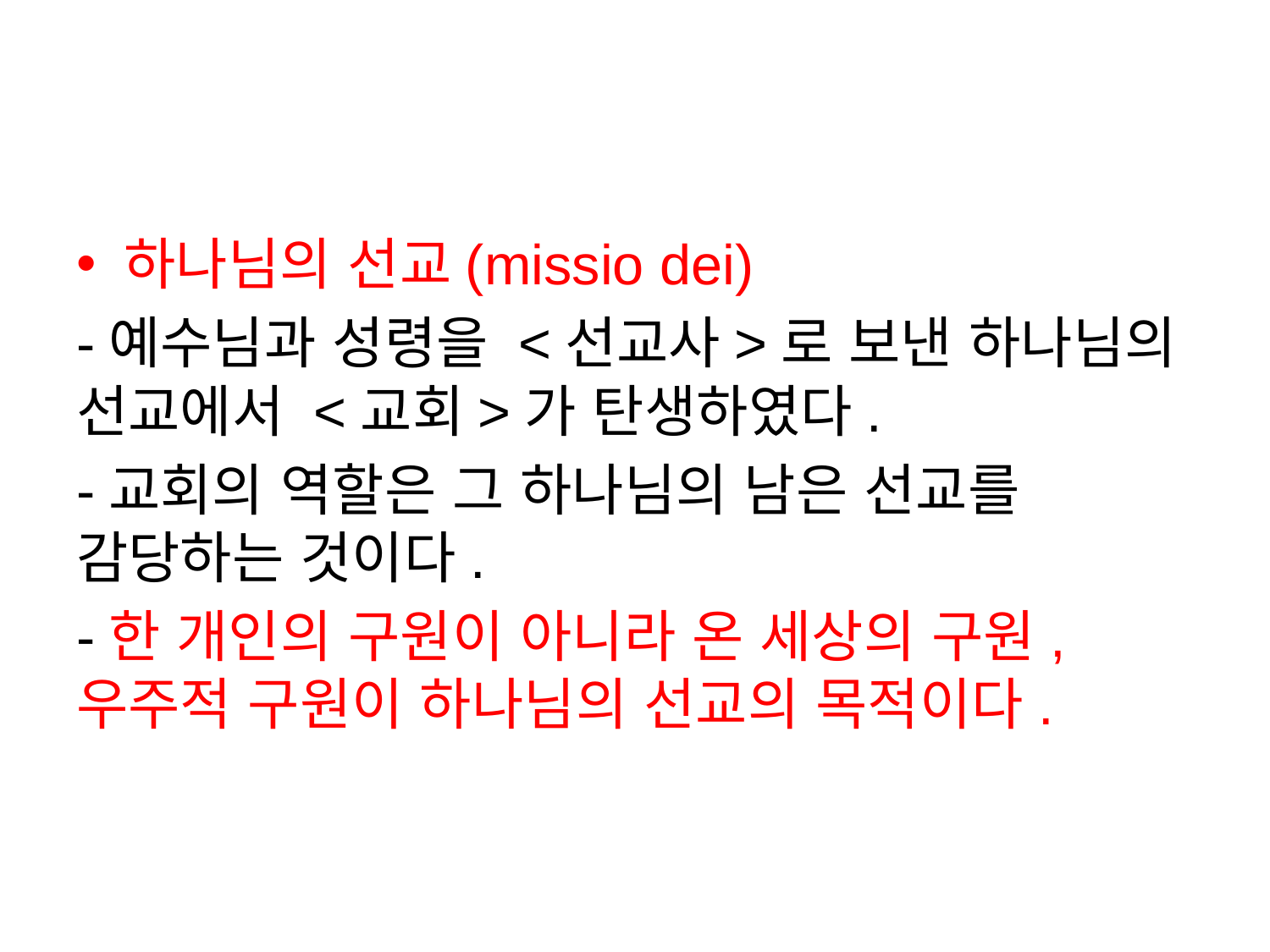

#
하나님의 선교(missio dei)
-예수님과 성령을 <선교사>로 보낸 하나님의 선교에서 <교회>가 탄생하였다.
-교회의 역할은 그 하나님의 남은 선교를 감당하는 것이다.
-한 개인의 구원이 아니라 온 세상의 구원, 우주적 구원이 하나님의 선교의 목적이다.